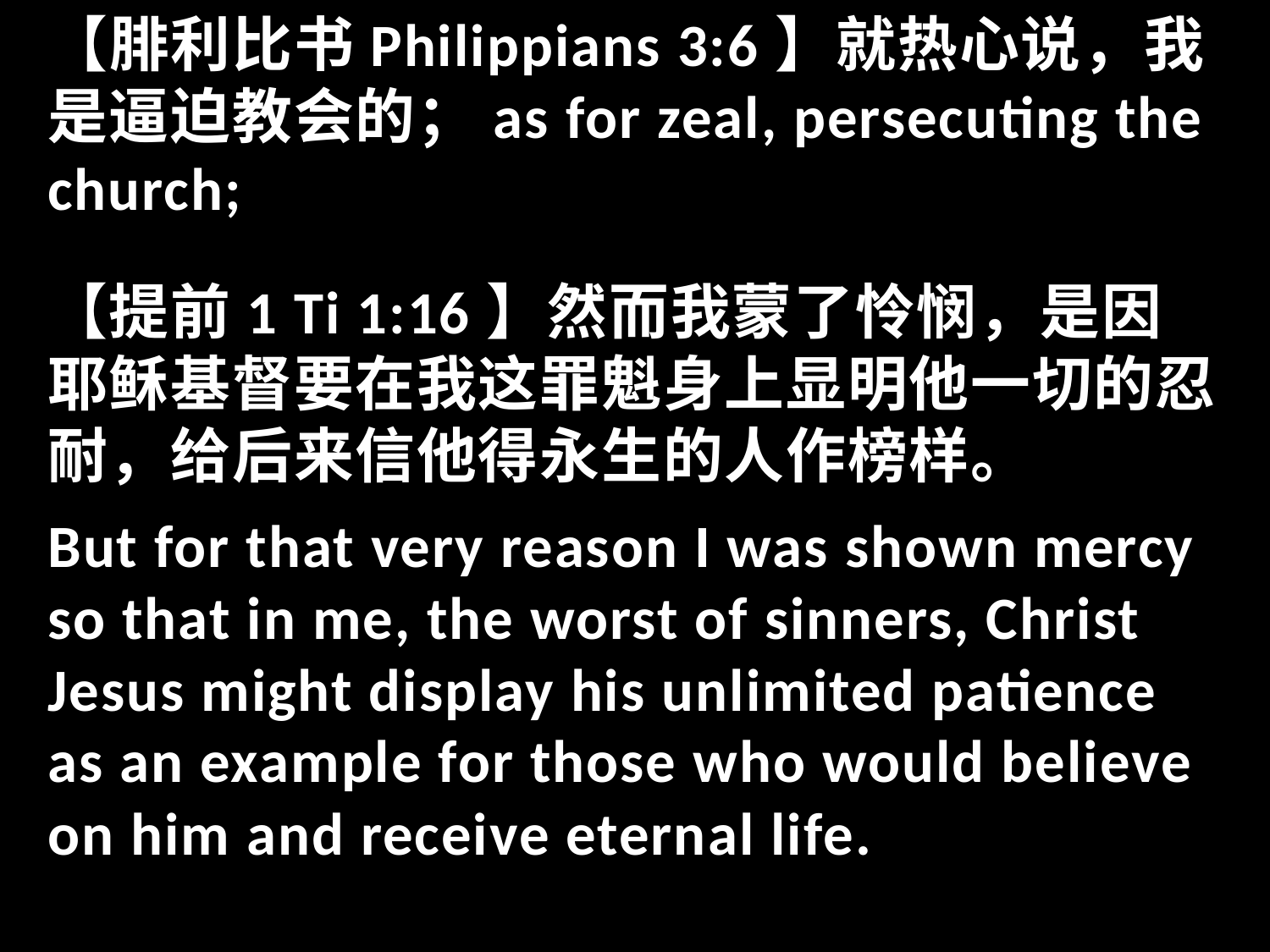

【腓利比书Philippians 3:6】就热心说，我是逼迫教会的；as for zeal, persecuting the church;

【提前1 Ti 1:16】然而我蒙了怜悯，是因耶稣基督要在我这罪魁身上显明他一切的忍耐，给后来信他得永生的人作榜样。
But for that very reason I was shown mercy so that in me, the worst of sinners, Christ Jesus might display his unlimited patience as an example for those who would believe on him and receive eternal life.